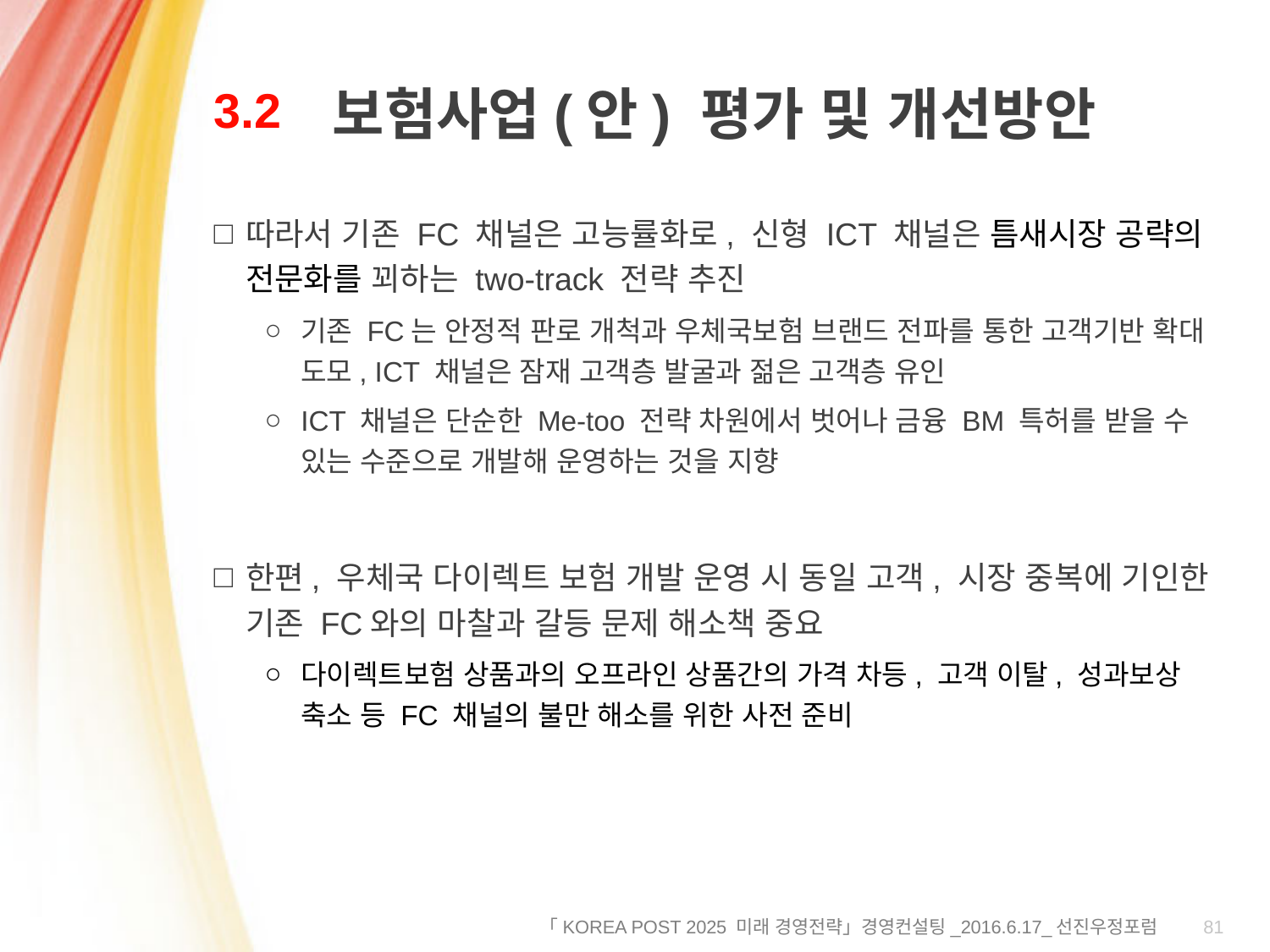

# 3.2
보험사업(안) 평가 및 개선방안
따라서 기존 FC 채널은 고능률화로, 신형 ICT 채널은 틈새시장 공략의 전문화를 꾀하는 two-track 전략 추진
기존 FC는 안정적 판로 개척과 우체국보험 브랜드 전파를 통한 고객기반 확대 도모, ICT 채널은 잠재 고객층 발굴과 젊은 고객층 유인
ICT 채널은 단순한 Me-too 전략 차원에서 벗어나 금융 BM 특허를 받을 수 있는 수준으로 개발해 운영하는 것을 지향

한편, 우체국 다이렉트 보험 개발 운영 시 동일 고객, 시장 중복에 기인한 기존 FC와의 마찰과 갈등 문제 해소책 중요
다이렉트보험 상품과의 오프라인 상품간의 가격 차등, 고객 이탈, 성과보상 축소 등 FC 채널의 불만 해소를 위한 사전 준비
81